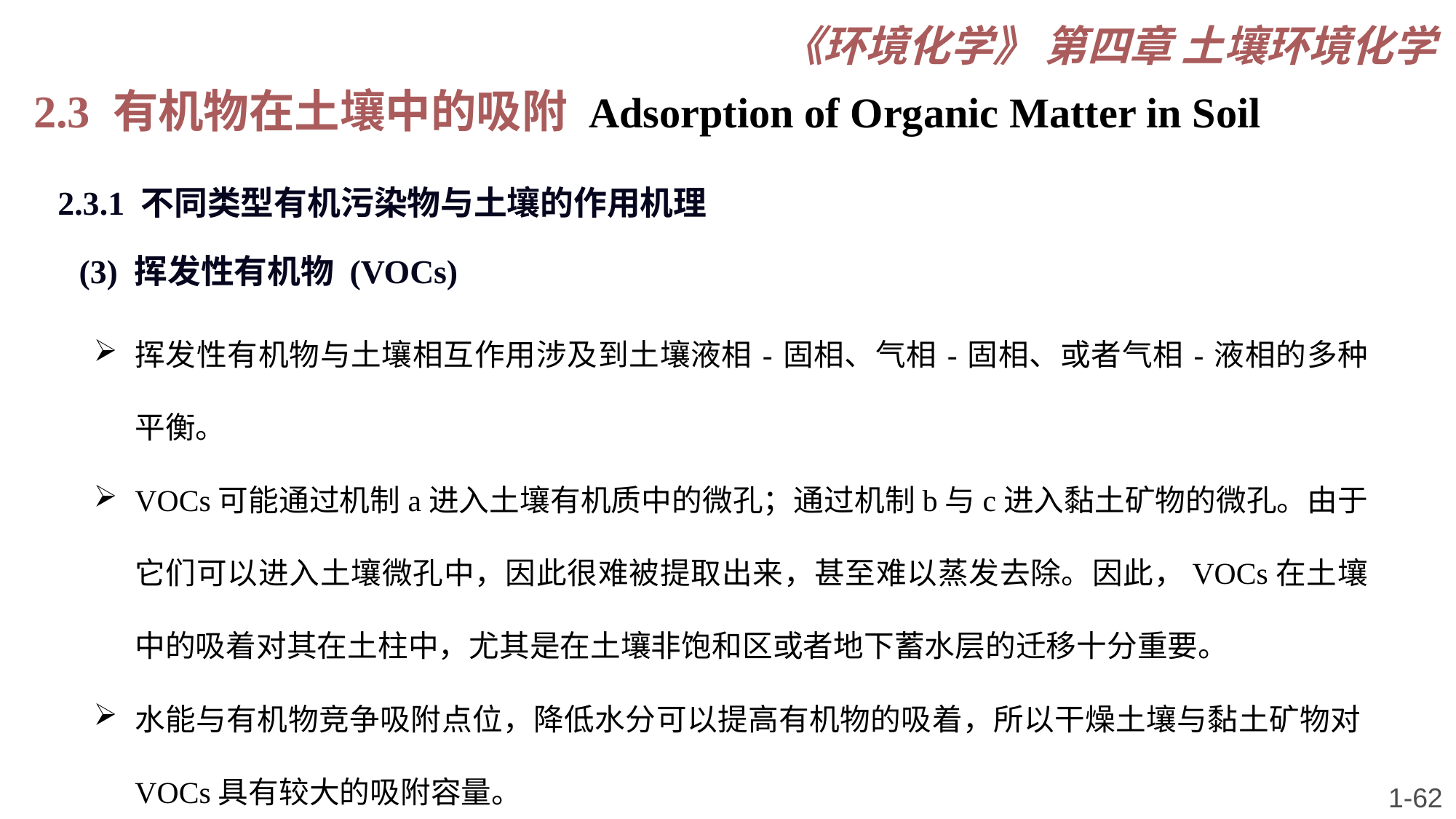

《环境化学》 第四章 土壤环境化学
2.3 有机物在土壤中的吸附 Adsorption of Organic Matter in Soil
2.3.1 不同类型有机污染物与土壤的作用机理
(3) 挥发性有机物 (VOCs)
挥发性有机物与土壤相互作用涉及到土壤液相 - 固相、气相 - 固相、或者气相 - 液相的多种平衡。
VOCs可能通过机制a进入土壤有机质中的微孔；通过机制b与c进入黏土矿物的微孔。由于它们可以进入土壤微孔中，因此很难被提取出来，甚至难以蒸发去除。因此，VOCs在土壤中的吸着对其在土柱中，尤其是在土壤非饱和区或者地下蓄水层的迁移十分重要。
水能与有机物竞争吸附点位，降低水分可以提高有机物的吸着，所以干燥土壤与黏土矿物对VOCs具有较大的吸附容量。
1-62